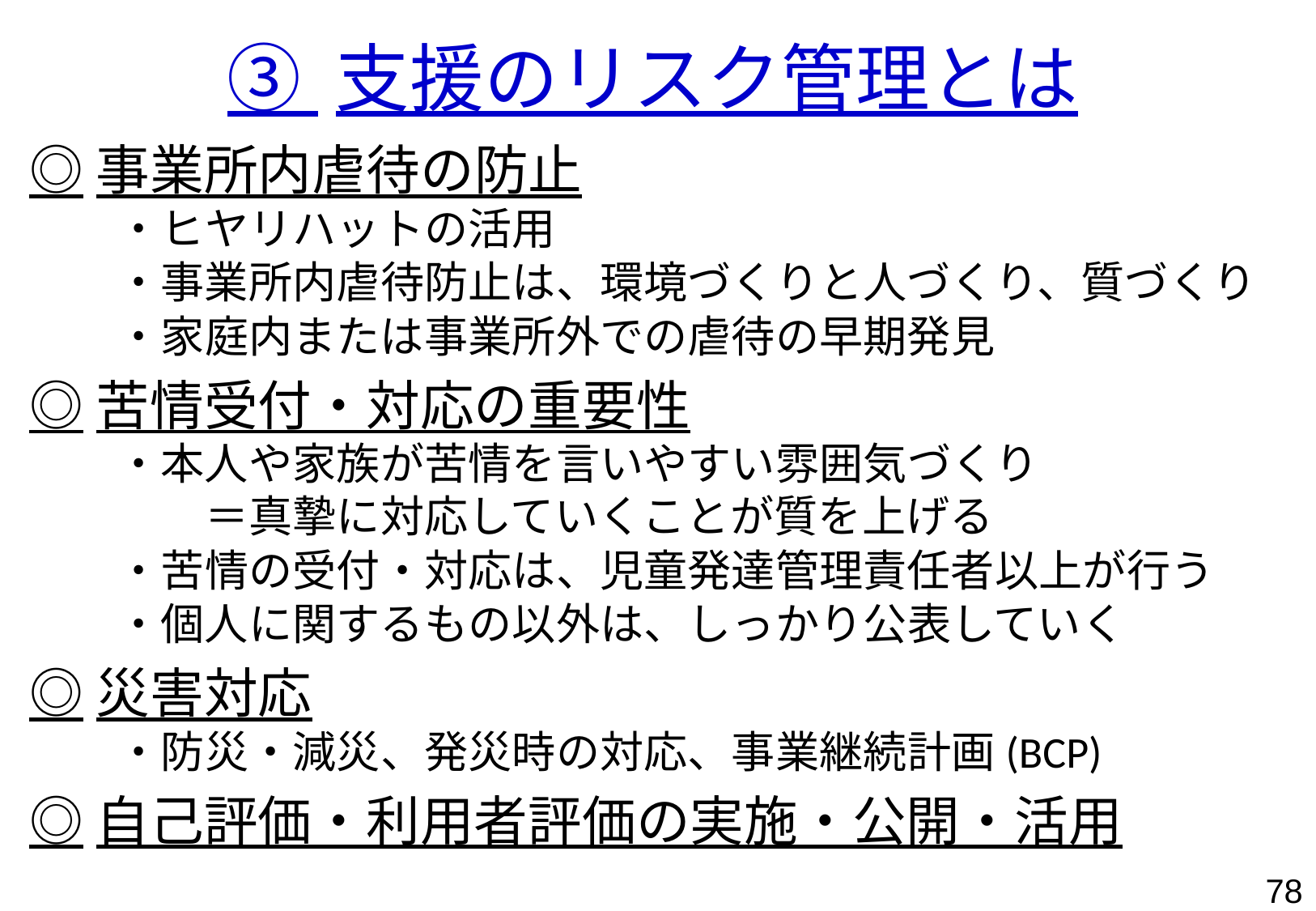

# ③ 支援のリスク管理とは
◎事業所内虐待の防止
　　・ヒヤリハットの活用
　　・事業所内虐待防止は、環境づくりと人づくり、質づくり
　　・家庭内または事業所外での虐待の早期発見
◎苦情受付・対応の重要性
　　・本人や家族が苦情を言いやすい雰囲気づくり
　　　　＝真摯に対応していくことが質を上げる
　　・苦情の受付・対応は、児童発達管理責任者以上が行う
　　・個人に関するもの以外は、しっかり公表していく
◎災害対応
　　・防災・減災、発災時の対応、事業継続計画(BCP)
◎自己評価・利用者評価の実施・公開・活用
78